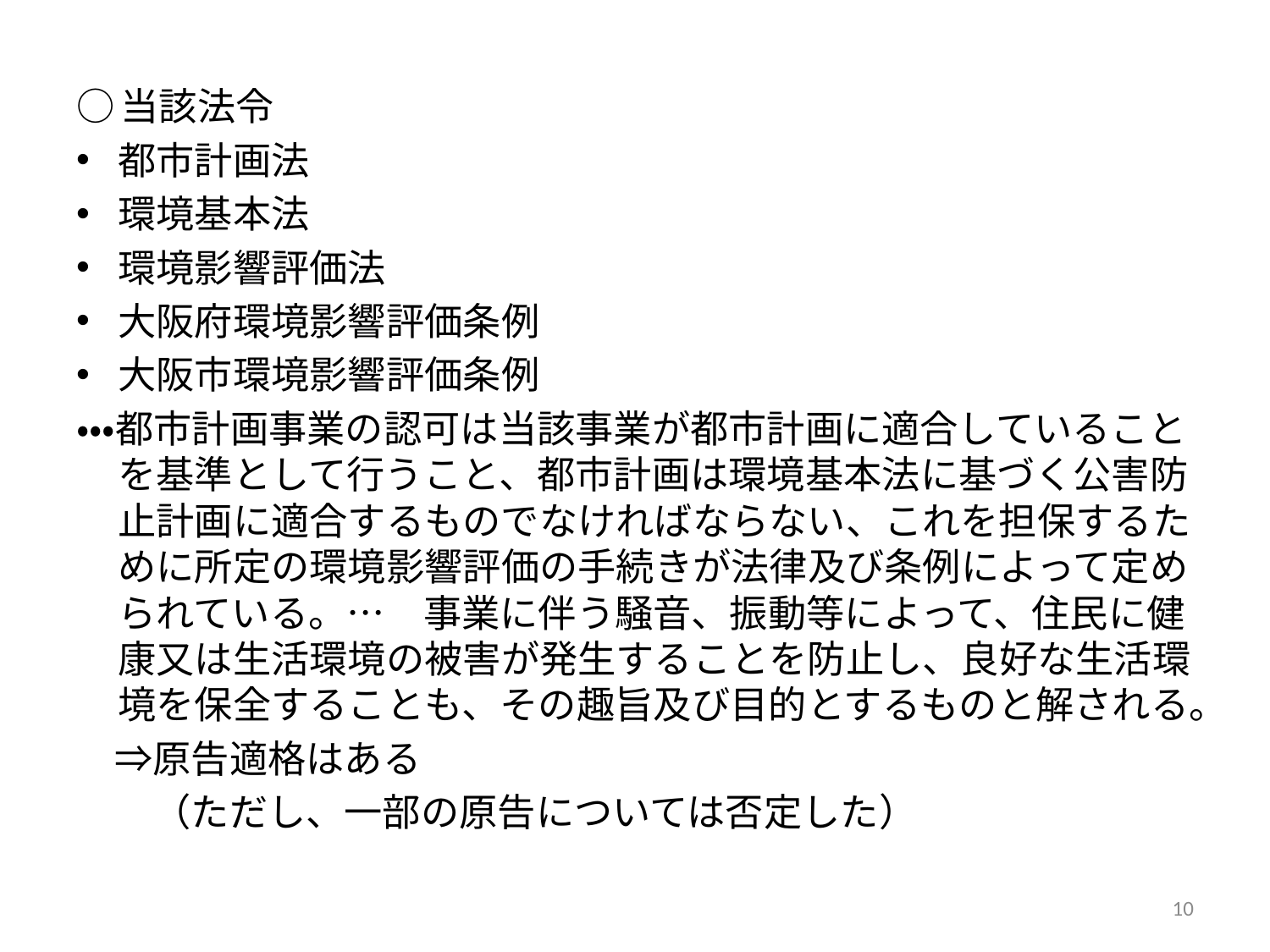

#
○当該法令
都市計画法
環境基本法
環境影響評価法
大阪府環境影響評価条例
大阪市環境影響評価条例
・・・都市計画事業の認可は当該事業が都市計画に適合していることを基準として行うこと、都市計画は環境基本法に基づく公害防止計画に適合するものでなければならない、これを担保するために所定の環境影響評価の手続きが法律及び条例によって定められている。…　事業に伴う騒音、振動等によって、住民に健康又は生活環境の被害が発生することを防止し、良好な生活環境を保全することも、その趣旨及び目的とするものと解される。
　⇒原告適格はある
　　（ただし、一部の原告については否定した）
10